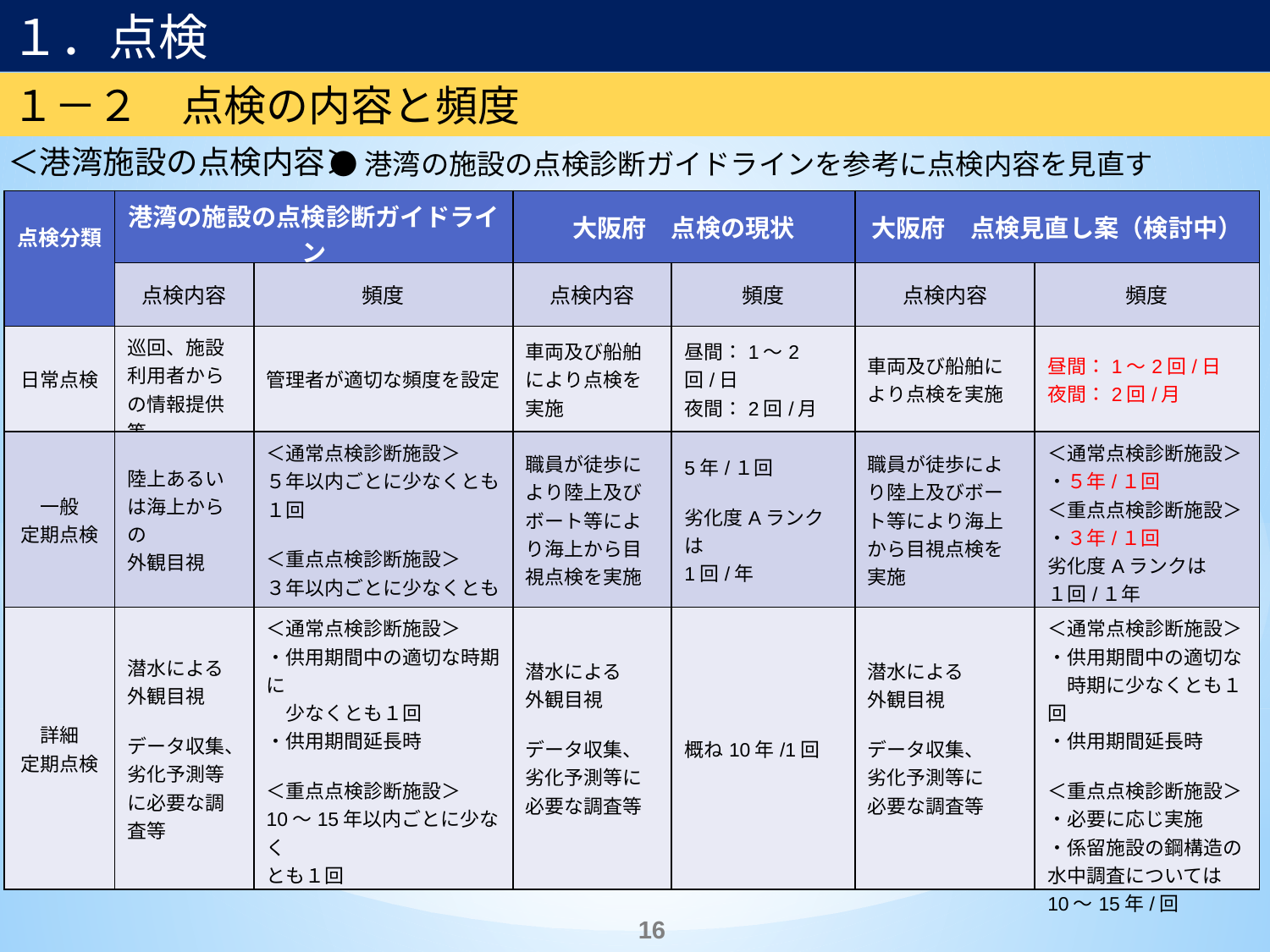

１．点検
１－２　点検の内容と頻度
＜港湾施設の点検内容＞
●港湾の施設の点検診断ガイドラインを参考に点検内容を見直す
| 点検分類 | 港湾の施設の点検診断ガイドライン |  | 大阪府　点検の現状 |  | 大阪府　点検見直し案（検討中） |  |
| --- | --- | --- | --- | --- | --- | --- |
|  | 点検内容 | 頻度 | 点検内容 | 頻度 | 点検内容 | 頻度 |
| 日常点検 | 巡回、施設利用者からの情報提供等 | 管理者が適切な頻度を設定 | 車両及び船舶により点検を実施 | 昼間：1～2回/日 夜間：2回/月 | 車両及び船舶に より点検を実施 | 昼間：1～2回/日 夜間：2回/月 |
| 一般 定期点検 | 陸上あるいは海上からの 外観目視 | ＜通常点検診断施設＞ ５年以内ごとに少なくとも１回 ＜重点点検診断施設＞ ３年以内ごとに少なくとも１回 | 職員が徒歩により陸上及びボート等により海上から目視点検を実施 | 5年/１回 劣化度Aランクは 1回/年 | 職員が徒歩により陸上及びボート等により海上から目視点検を実施 | ＜通常点検診断施設＞ ・５年/１回 ＜重点点検診断施設＞ ・３年/１回 劣化度Aランクは １回/１年 |
| 詳細 定期点検 | 潜水による外観目視 データ収集、劣化予測等に必要な調査等 | ＜通常点検診断施設＞ ・供用期間中の適切な時期に 　少なくとも１回 ・供用期間延長時 ＜重点点検診断施設＞ 10～15年以内ごとに少なく とも１回 | 潜水による 外観目視 データ収集、 劣化予測等に 必要な調査等 | 概ね10年/1回 | 潜水による 外観目視 データ収集、 劣化予測等に 必要な調査等 | ＜通常点検診断施設＞ ・供用期間中の適切な 　時期に少なくとも１回 ・供用期間延長時 ＜重点点検診断施設＞ ・必要に応じ実施 ・係留施設の鋼構造の水中調査については10～15年/回 |
16